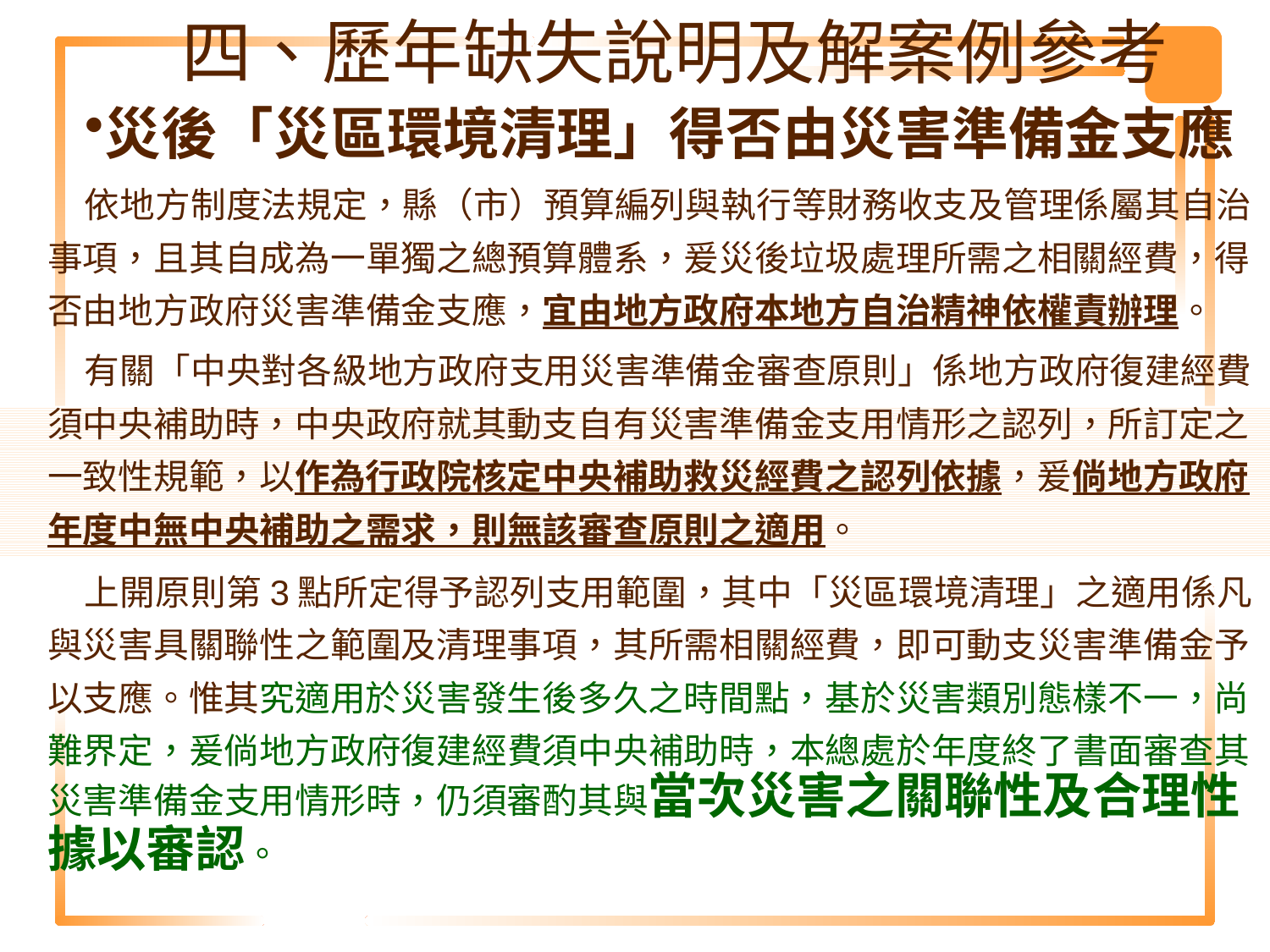

# 四、歷年缺失說明及解案例參考
災後「災區環境清理」得否由災害準備金支應
依地方制度法規定，縣（市）預算編列與執行等財務收支及管理係屬其自治事項，且其自成為一單獨之總預算體系，爰災後垃圾處理所需之相關經費，得否由地方政府災害準備金支應，宜由地方政府本地方自治精神依權責辦理。
有關「中央對各級地方政府支用災害準備金審查原則」係地方政府復建經費須中央補助時，中央政府就其動支自有災害準備金支用情形之認列，所訂定之一致性規範，以作為行政院核定中央補助救災經費之認列依據，爰倘地方政府年度中無中央補助之需求，則無該審查原則之適用。
上開原則第3點所定得予認列支用範圍，其中「災區環境清理」之適用係凡與災害具關聯性之範圍及清理事項，其所需相關經費，即可動支災害準備金予以支應。惟其究適用於災害發生後多久之時間點，基於災害類別態樣不一，尚難界定，爰倘地方政府復建經費須中央補助時，本總處於年度終了書面審查其災害準備金支用情形時，仍須審酌其與當次災害之關聯性及合理性據以審認。